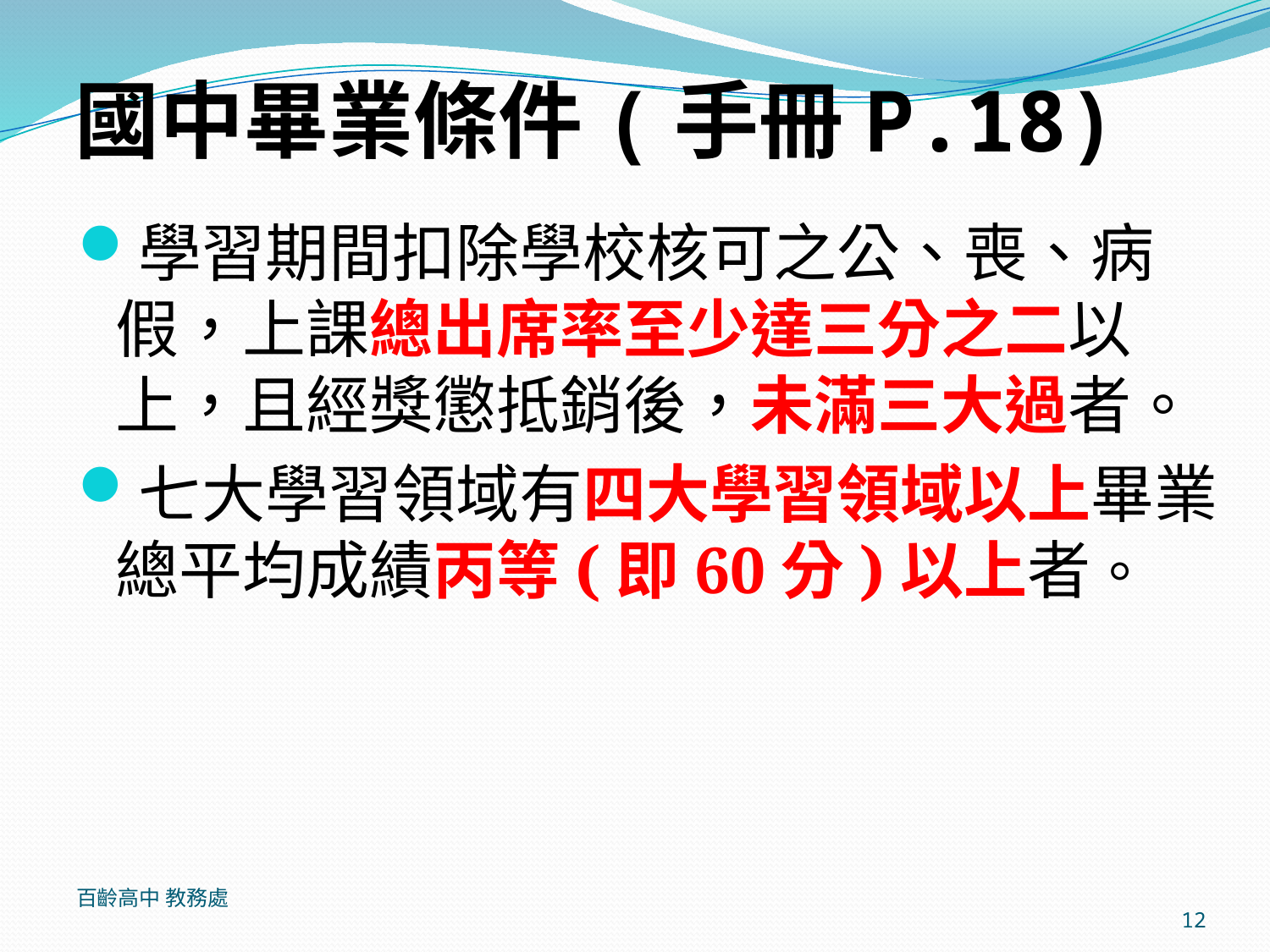

# 國中畢業條件(手冊P.18)
學習期間扣除學校核可之公、喪、病假，上課總出席率至少達三分之二以上，且經獎懲抵銷後，未滿三大過者。
七大學習領域有四大學習領域以上畢業總平均成績丙等(即60分)以上者。
百齡高中 教務處
12